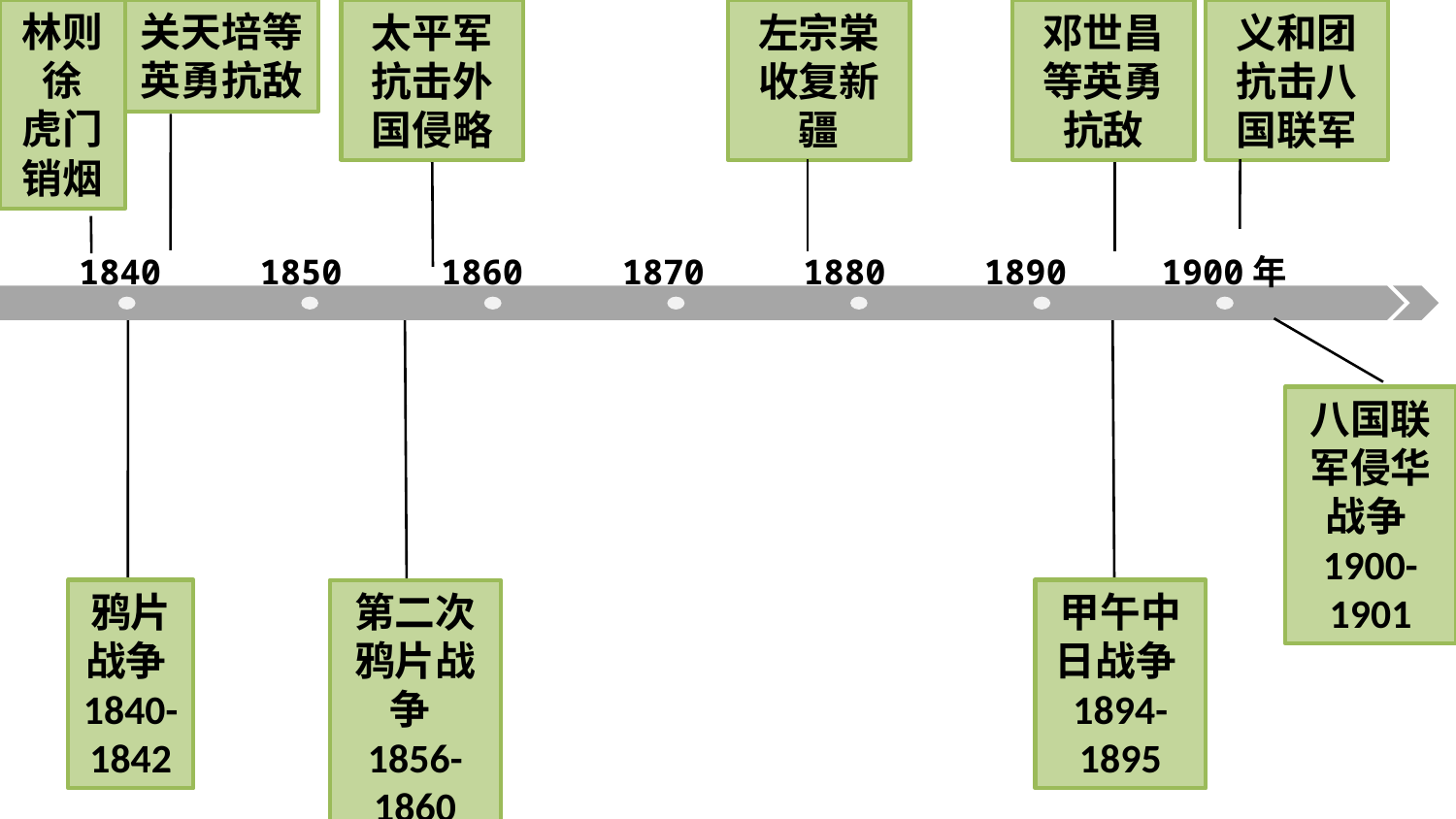

林则徐
虎门销烟
关天培等英勇抗敌
太平军抗击外国侵略
左宗棠收复新疆
邓世昌等英勇抗敌
义和团抗击八国联军
1840
1860
1870
1880
1890
1850
1900年

八国联军侵华战争1900-1901
鸦片战争1840-1842
第二次鸦片战争1856-1860
甲午中日战争1894-1895